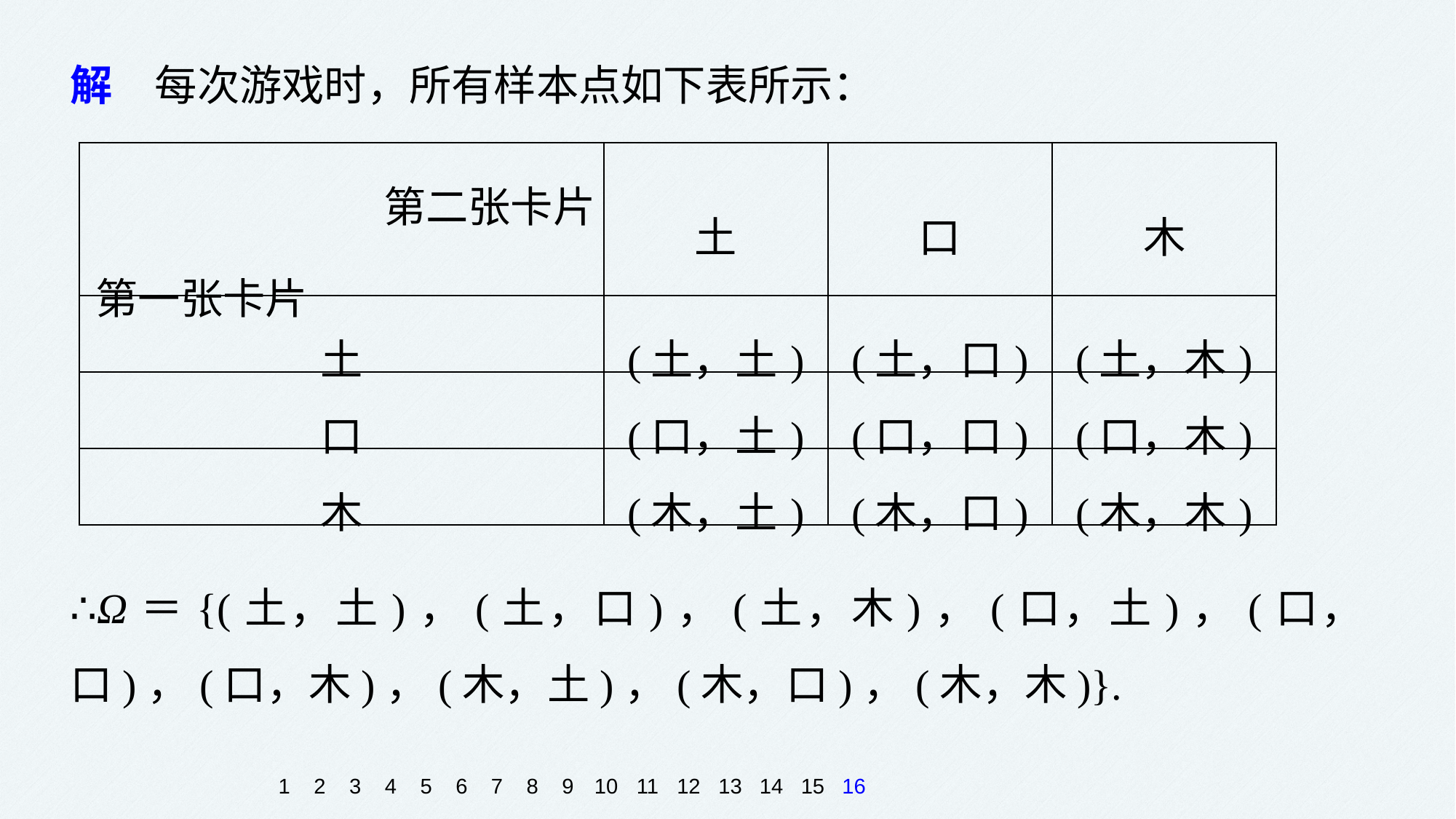

解　每次游戏时，所有样本点如下表所示：
| 第二张卡片 第一张卡片 | 土 | 口 | 木 |
| --- | --- | --- | --- |
| 土 | (土，土) | (土，口) | (土，木) |
| 口 | (口，土) | (口，口) | (口，木) |
| 木 | (木，土) | (木，口) | (木，木) |
∴Ω＝{(土，土)，(土，口)，(土，木)，(口，土)，(口，口)，(口，木)，(木，土)，(木，口)，(木，木)}.
1
2
3
4
5
6
7
8
9
10
11
12
13
14
15
16